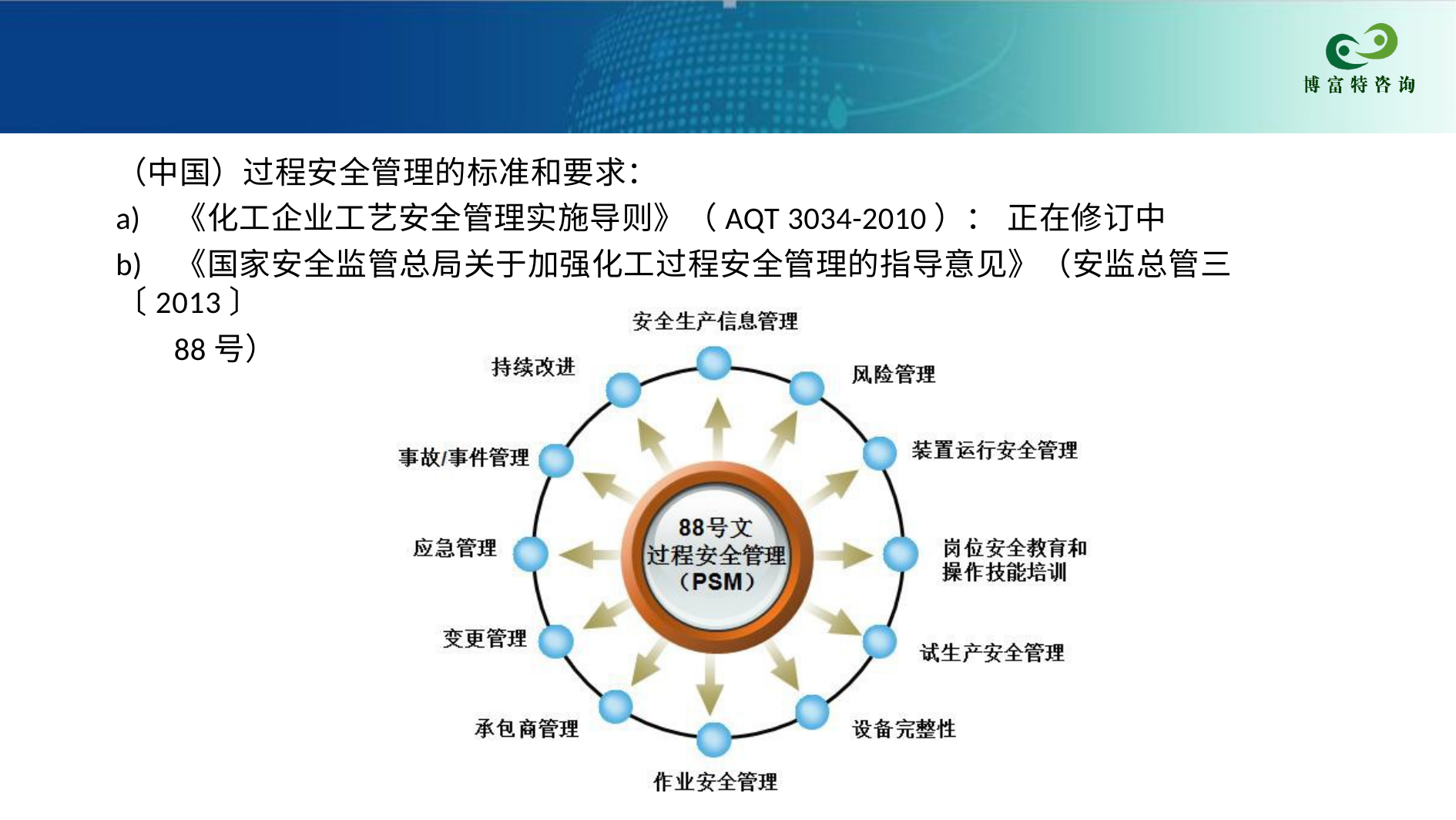

（中国）过程安全管理的标准和要求：
a)	《化工企业工艺安全管理实施导则》（AQT 3034-2010）： 正在修订中
b)	《国家安全监管总局关于加强化工过程安全管理的指导意见》（安监总管三〔2013〕
88号）